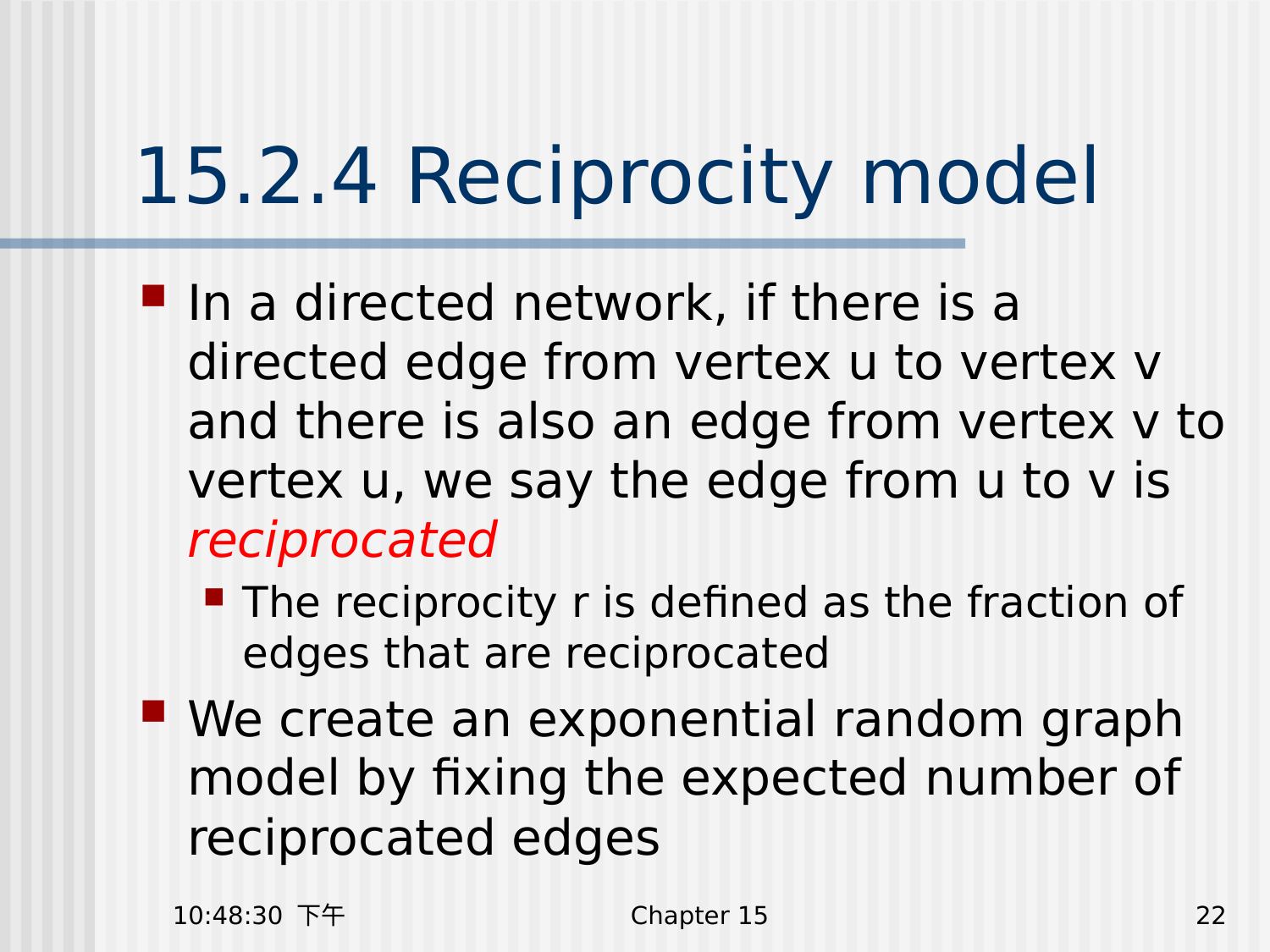

# 15.2.4 Reciprocity model
In a directed network, if there is a directed edge from vertex u to vertex v and there is also an edge from vertex v to vertex u, we say the edge from u to v is reciprocated
The reciprocity r is defined as the fraction of edges that are reciprocated
We create an exponential random graph model by fixing the expected number of reciprocated edges
10:48:30 下午
Chapter 15
22